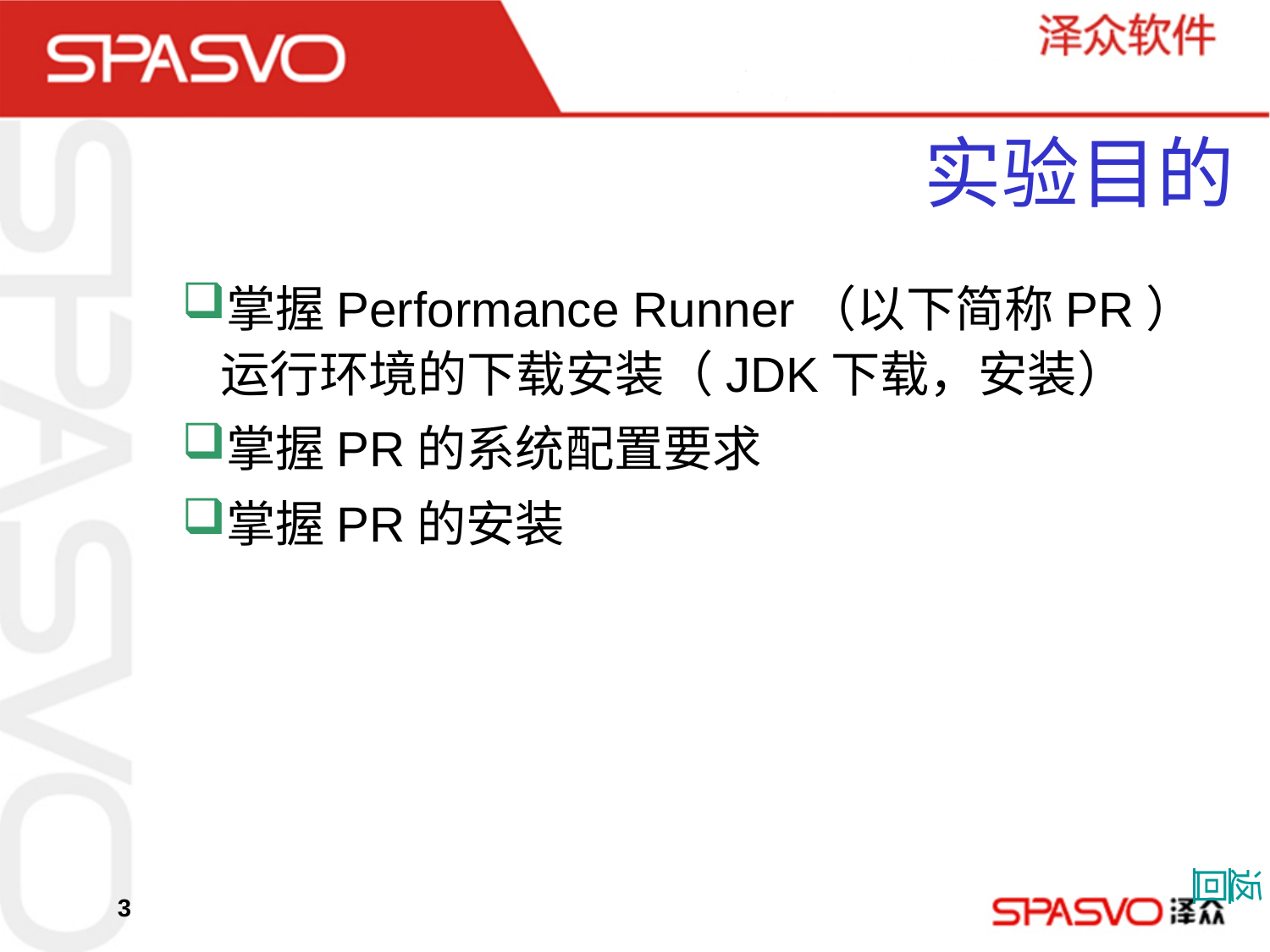

# 实验目的

掌握Performance Runner（以下简称PR）运行环境的下载安装（JDK下载，安装）
掌握PR的系统配置要求
掌握PR的安装

返回
3